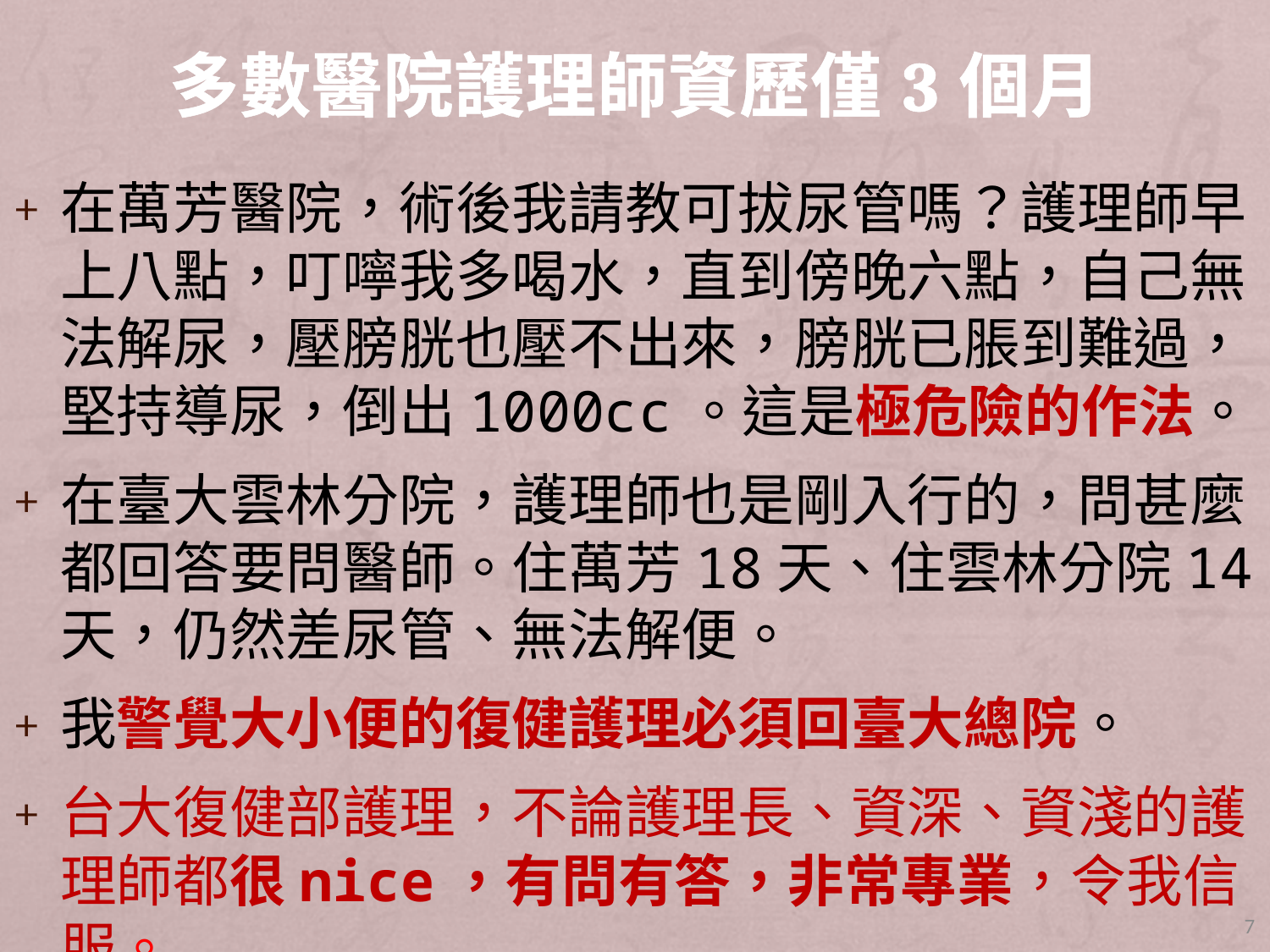

# 多數醫院護理師資歷僅3個月
在萬芳醫院，術後我請教可拔尿管嗎？護理師早上八點，叮嚀我多喝水，直到傍晚六點，自己無法解尿，壓膀胱也壓不出來，膀胱已脹到難過，堅持導尿，倒出1000cc。這是極危險的作法。
在臺大雲林分院，護理師也是剛入行的，問甚麼都回答要問醫師。住萬芳18天、住雲林分院14天，仍然差尿管、無法解便。
我警覺大小便的復健護理必須回臺大總院。
台大復健部護理，不論護理長、資深、資淺的護理師都很nice，有問有答，非常專業，令我信服。
7